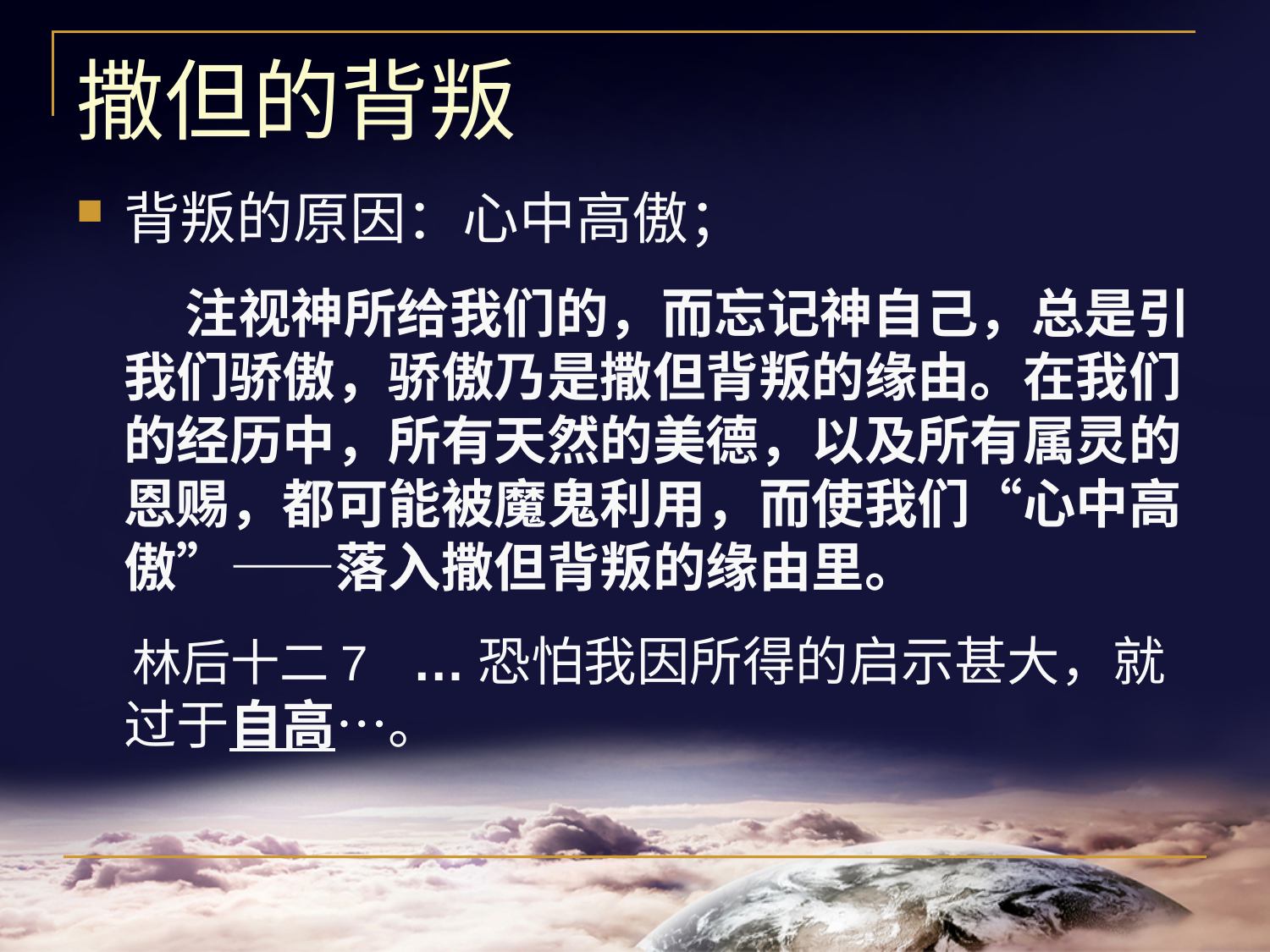

# 撒但的背叛
背叛的原因：心中高傲；

        注视神所给我们的，而忘记神自己，总是引我们骄傲，骄傲乃是撒但背叛的缘由。在我们的经历中，所有天然的美德，以及所有属灵的恩赐，都可能被魔鬼利用，而使我们“心中高傲”——落入撒但背叛的缘由里。

    林后十二7   …恐怕我因所得的启示甚大，就过于自高…。